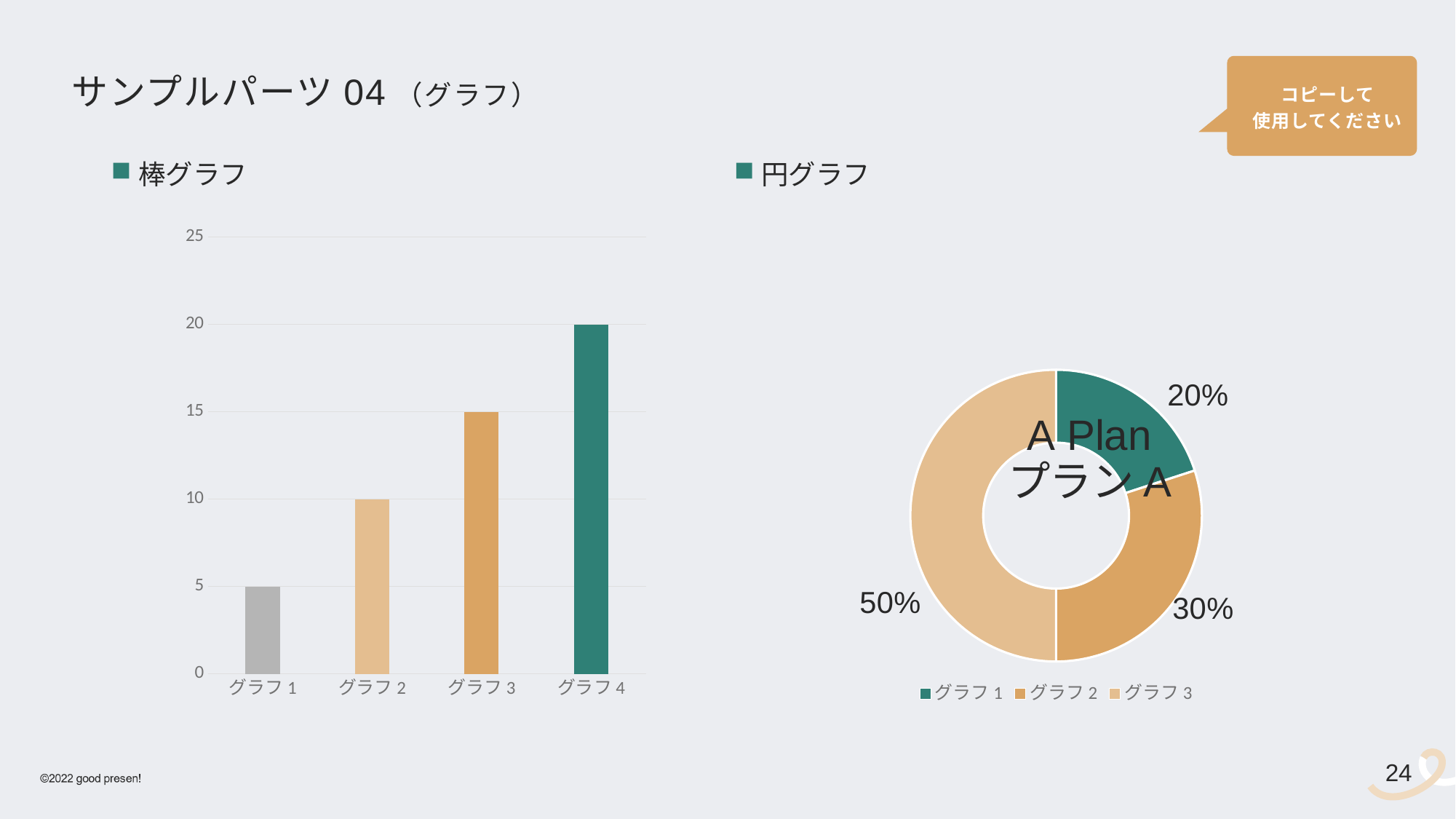

コピーして
使用してください
# サンプルパーツ04（グラフ）
棒グラフ
円グラフ

### Chart

| Category | 系列 1 |
|---|---|
| グラフ1 | 5.0 |
| グラフ2 | 10.0 |
| グラフ3 | 15.0 |
| グラフ4 | 20.0 |

### Chart: A Plan
プランA

| Category | 売上高 |
|---|---|
| グラフ1 | 20.0 |
| グラフ2 | 30.0 |
| グラフ3 | 50.0 |